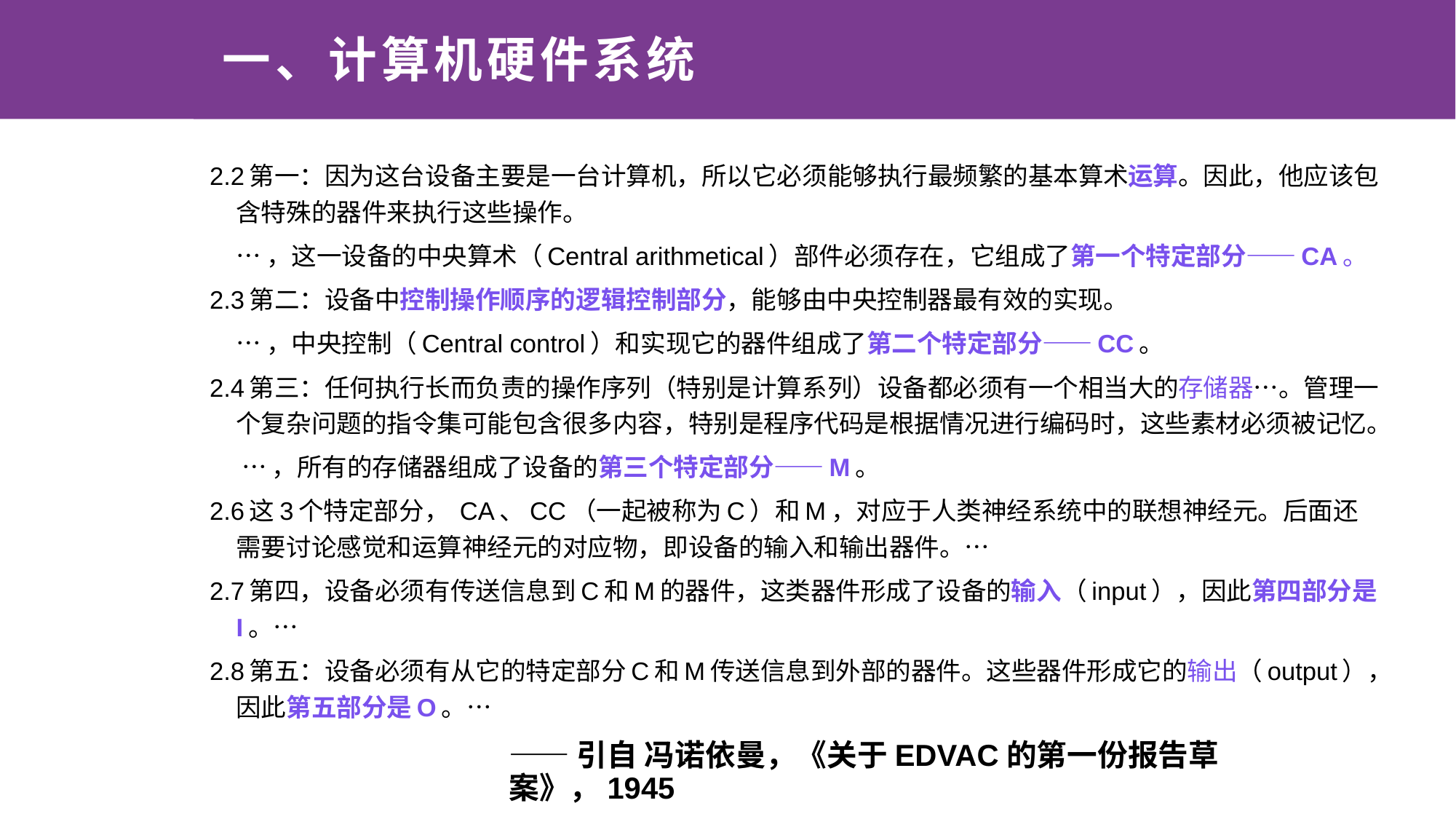

# 一、计算机硬件系统
2.2第一：因为这台设备主要是一台计算机，所以它必须能够执行最频繁的基本算术运算。因此，他应该包含特殊的器件来执行这些操作。
	…，这一设备的中央算术（Central arithmetical）部件必须存在，它组成了第一个特定部分——CA。
2.3第二：设备中控制操作顺序的逻辑控制部分，能够由中央控制器最有效的实现。
	…，中央控制（Central control）和实现它的器件组成了第二个特定部分——CC。
2.4第三：任何执行长而负责的操作序列（特别是计算系列）设备都必须有一个相当大的存储器…。管理一个复杂问题的指令集可能包含很多内容，特别是程序代码是根据情况进行编码时，这些素材必须被记忆。
	 …，所有的存储器组成了设备的第三个特定部分——M。
2.6这3个特定部分， CA、CC（一起被称为C）和M，对应于人类神经系统中的联想神经元。后面还需要讨论感觉和运算神经元的对应物，即设备的输入和输出器件。…
2.7第四，设备必须有传送信息到C和M的器件，这类器件形成了设备的输入（input），因此第四部分是I。…
2.8第五：设备必须有从它的特定部分C和M传送信息到外部的器件。这些器件形成它的输出（output），因此第五部分是O。…
——引自 冯诺依曼，《关于EDVAC的第一份报告草案》，1945